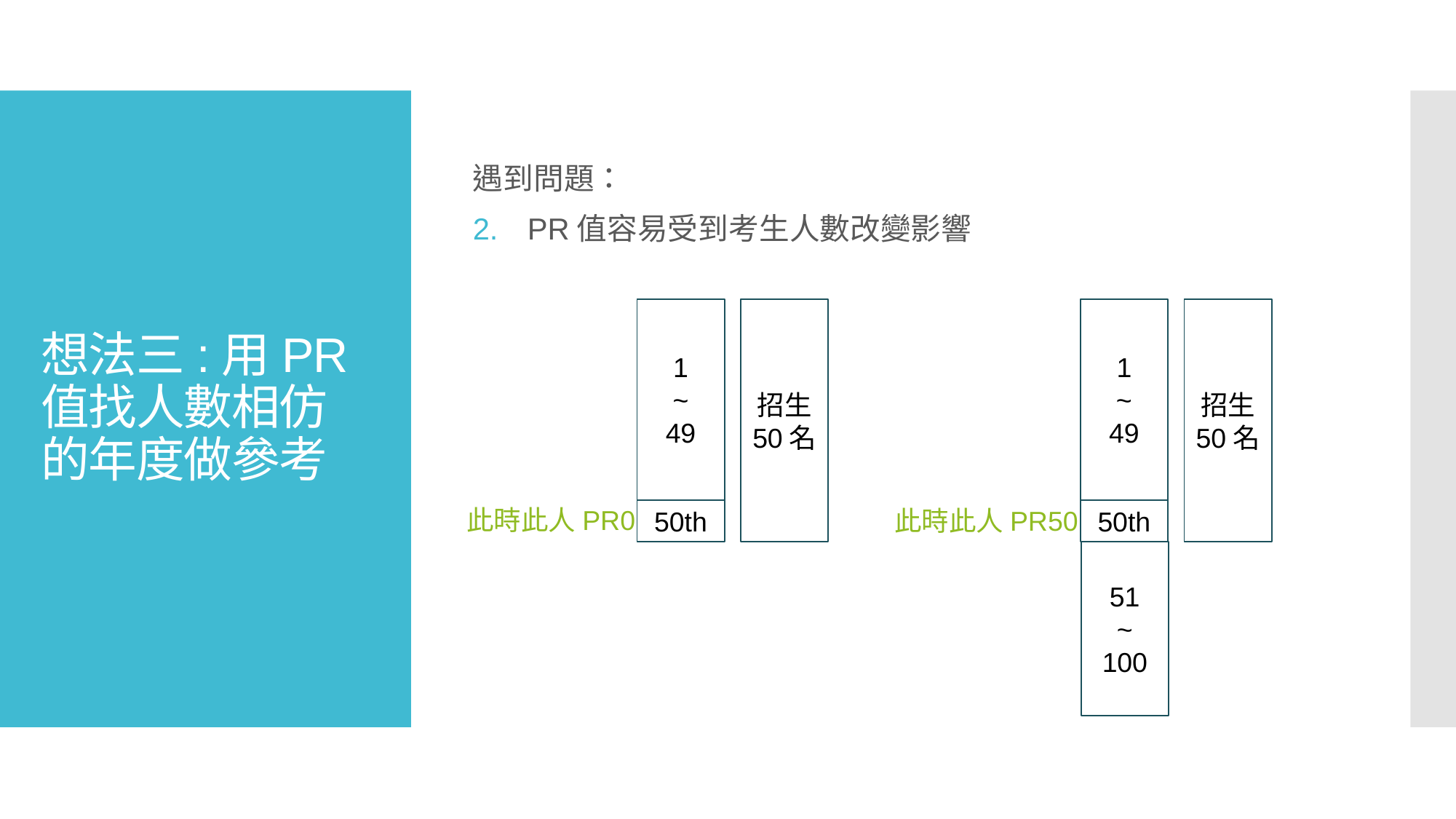

遇到問題：
PR值容易受到考生人數改變影響

# 想法三:用PR值找人數相仿的年度做參考
1
~
49
招生
50名
1
~
49
招生
50名
此時此人PR0
此時此人PR50
50th
50th
51
~
100